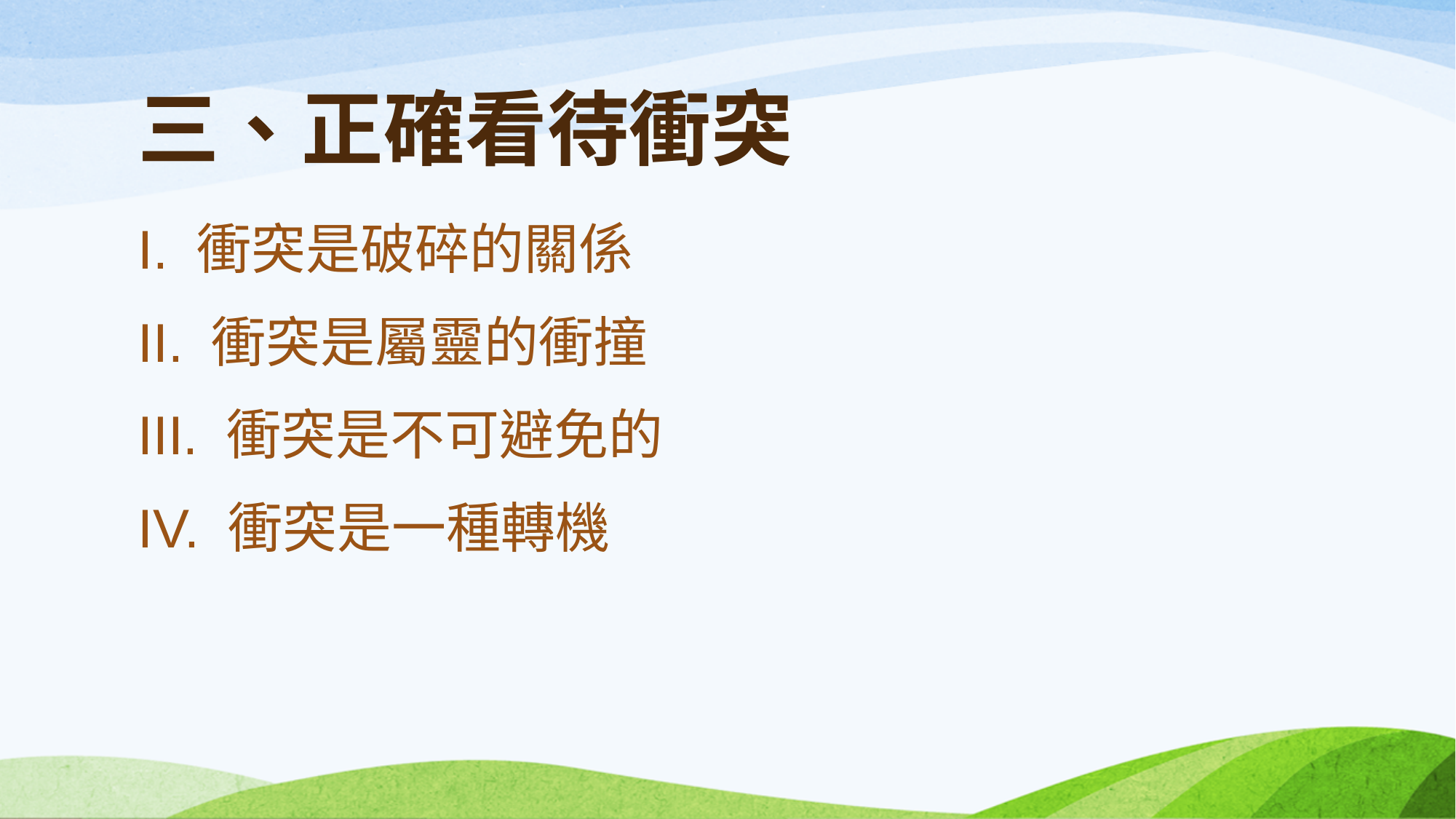

# 三、正確看待衝突
I. 衝突是破碎的關係
II. 衝突是屬靈的衝撞
III. 衝突是不可避免的
IV. 衝突是一種轉機